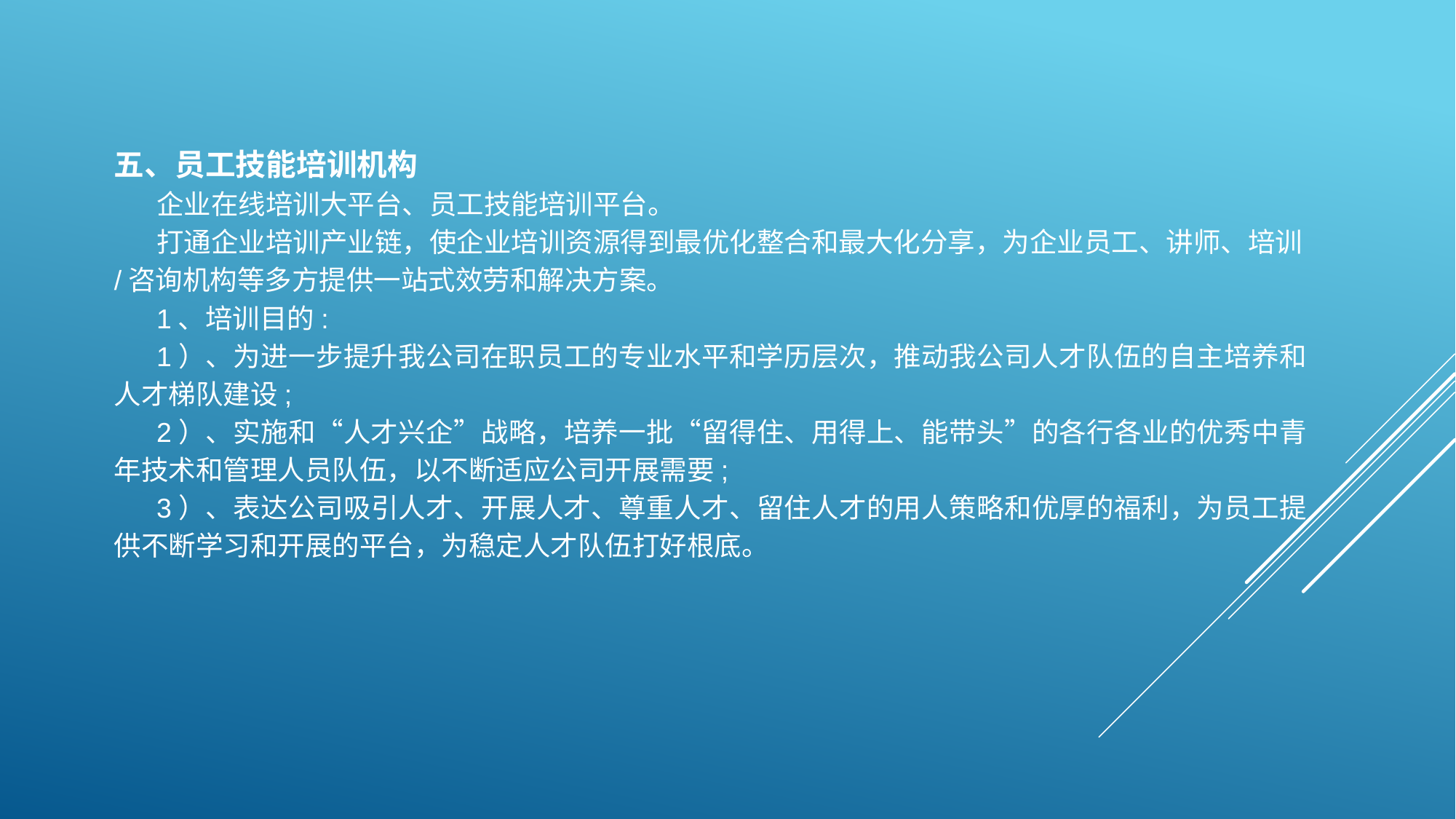

五、员工技能培训机构
企业在线培训大平台、员工技能培训平台。
打通企业培训产业链，使企业培训资源得到最优化整合和最大化分享，为企业员工、讲师、培训/咨询机构等多方提供一站式效劳和解决方案。
1、培训目的:
1）、为进一步提升我公司在职员工的专业水平和学历层次，推动我公司人才队伍的自主培养和人才梯队建设;
2）、实施和“人才兴企”战略，培养一批“留得住、用得上、能带头”的各行各业的优秀中青年技术和管理人员队伍，以不断适应公司开展需要;
3）、表达公司吸引人才、开展人才、尊重人才、留住人才的用人策略和优厚的福利，为员工提供不断学习和开展的平台，为稳定人才队伍打好根底。